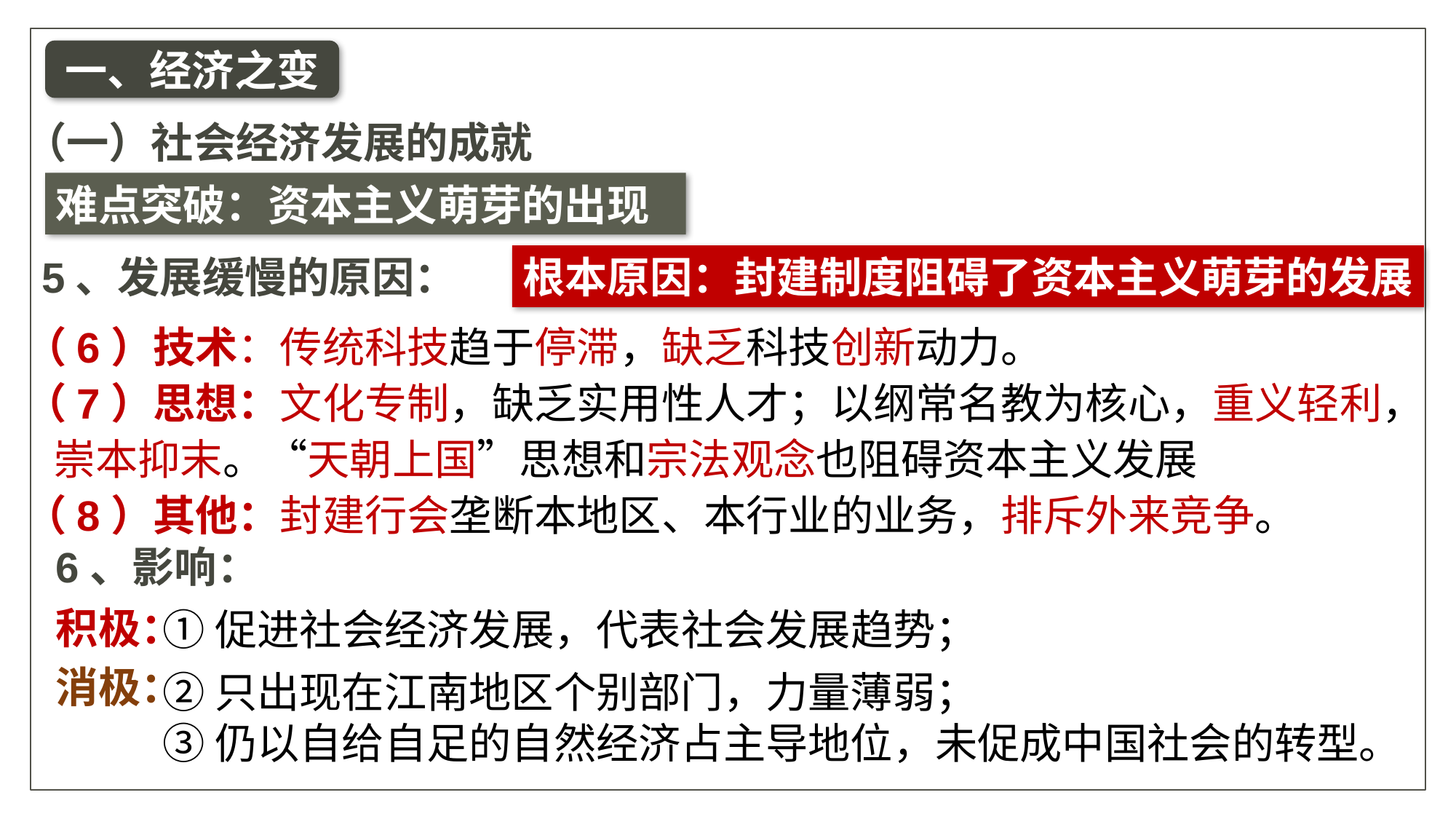

一、经济之变
（一）社会经济发展的成就
难点突破：资本主义萌芽的出现
5、发展缓慢的原因：
根本原因：封建制度阻碍了资本主义萌芽的发展
（6）技术：传统科技趋于停滞，缺乏科技创新动力。
（7）思想：文化专制，缺乏实用性人才；以纲常名教为核心，重义轻利，
  崇本抑末。“天朝上国”思想和宗法观念也阻碍资本主义发展
（8）其他：封建行会垄断本地区、本行业的业务，排斥外来竞争。
6、影响：
积极：
消极：
①促进社会经济发展，代表社会发展趋势；
②只出现在江南地区个别部门，力量薄弱；
③仍以自给自足的自然经济占主导地位，未促成中国社会的转型。